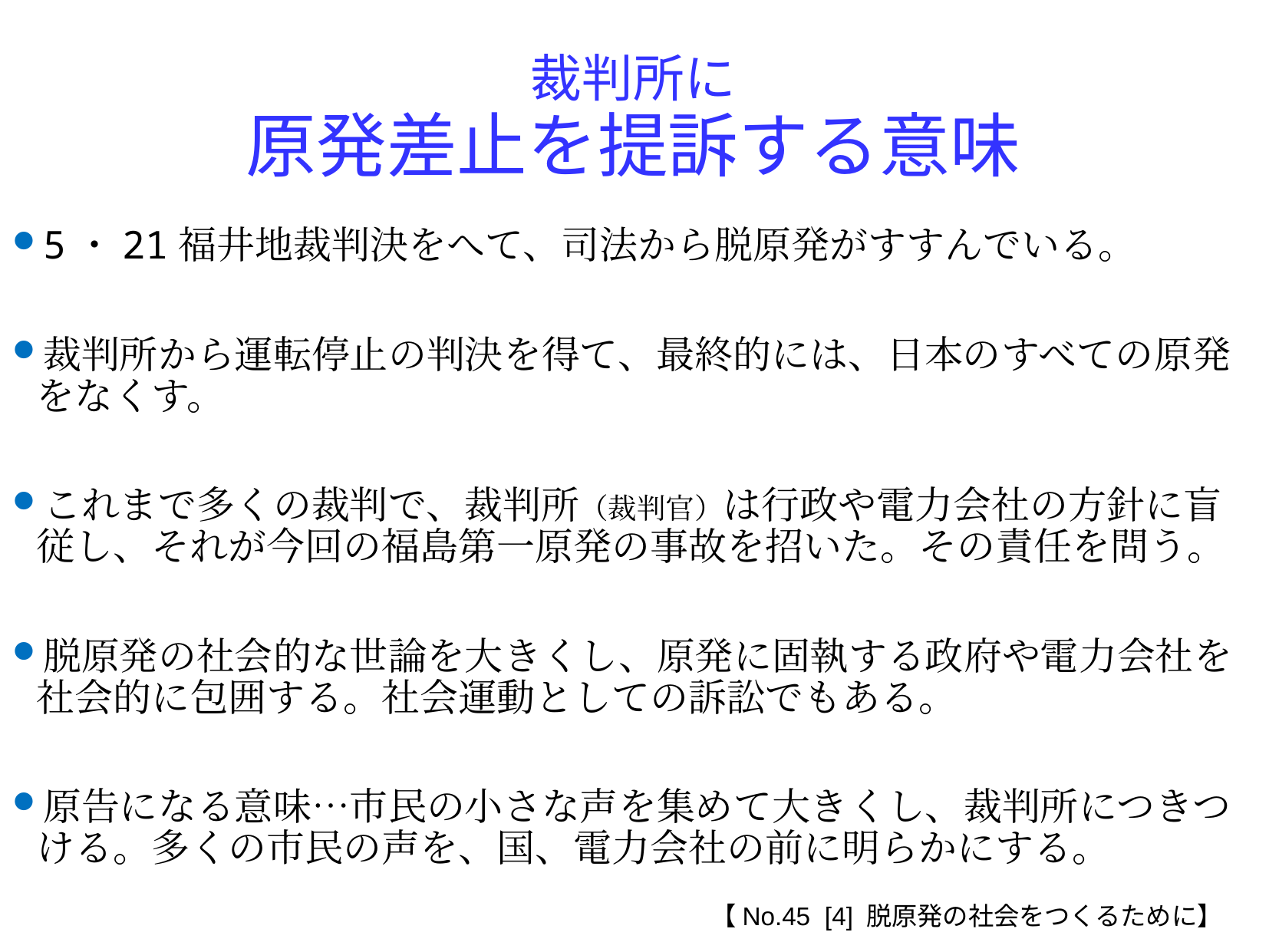

裁判所に
原発差止を提訴する意味
5・21福井地裁判決をへて、司法から脱原発がすすんでいる。

裁判所から運転停止の判決を得て、最終的には、日本のすべての原発をなくす。

これまで多くの裁判で、裁判所（裁判官）は行政や電力会社の方針に盲従し、それが今回の福島第一原発の事故を招いた。その責任を問う。

脱原発の社会的な世論を大きくし、原発に固執する政府や電力会社を社会的に包囲する。社会運動としての訴訟でもある。

原告になる意味…市民の小さな声を集めて大きくし、裁判所につきつける。多くの市民の声を、国、電力会社の前に明らかにする。

【No.45  [4] 脱原発の社会をつくるために】